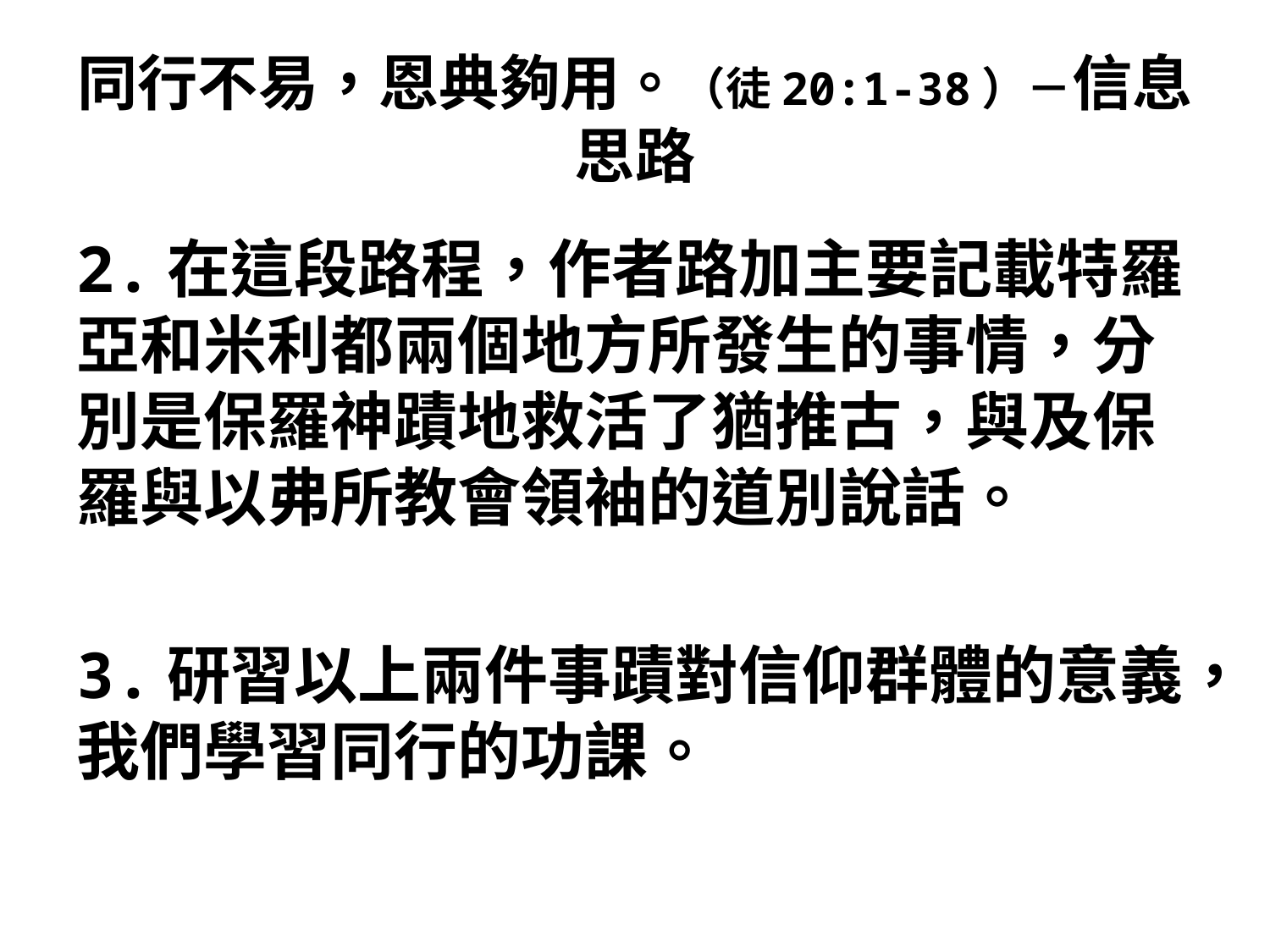

# 同行不易，恩典夠用。（徒20:1-38）－信息思路
2.在這段路程，作者路加主要記載特羅亞和米利都兩個地方所發生的事情，分別是保羅神蹟地救活了猶推古，與及保羅與以弗所教會領袖的道別說話。

3.研習以上兩件事蹟對信仰群體的意義，我們學習同行的功課。